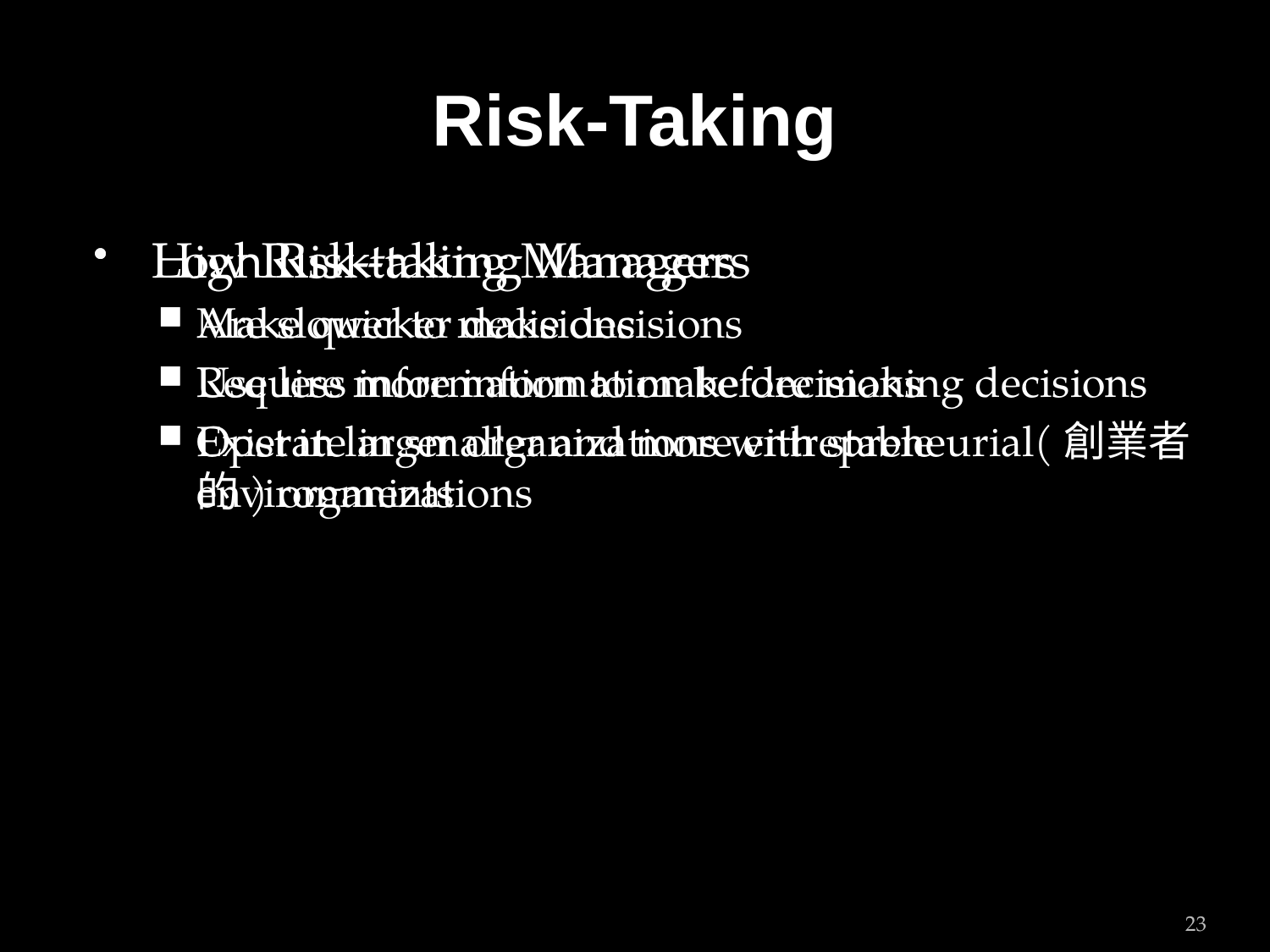

# Risk-Taking
High Risk-taking Managers
Make quicker decisions
Use less information to make decisions
Operate in smaller and more entrepreneurial(創業者的) organizations
Low Risk-taking Managers
Are slower to make decisions
Require more information before making decisions
Exist in larger organizations with stable environments
23